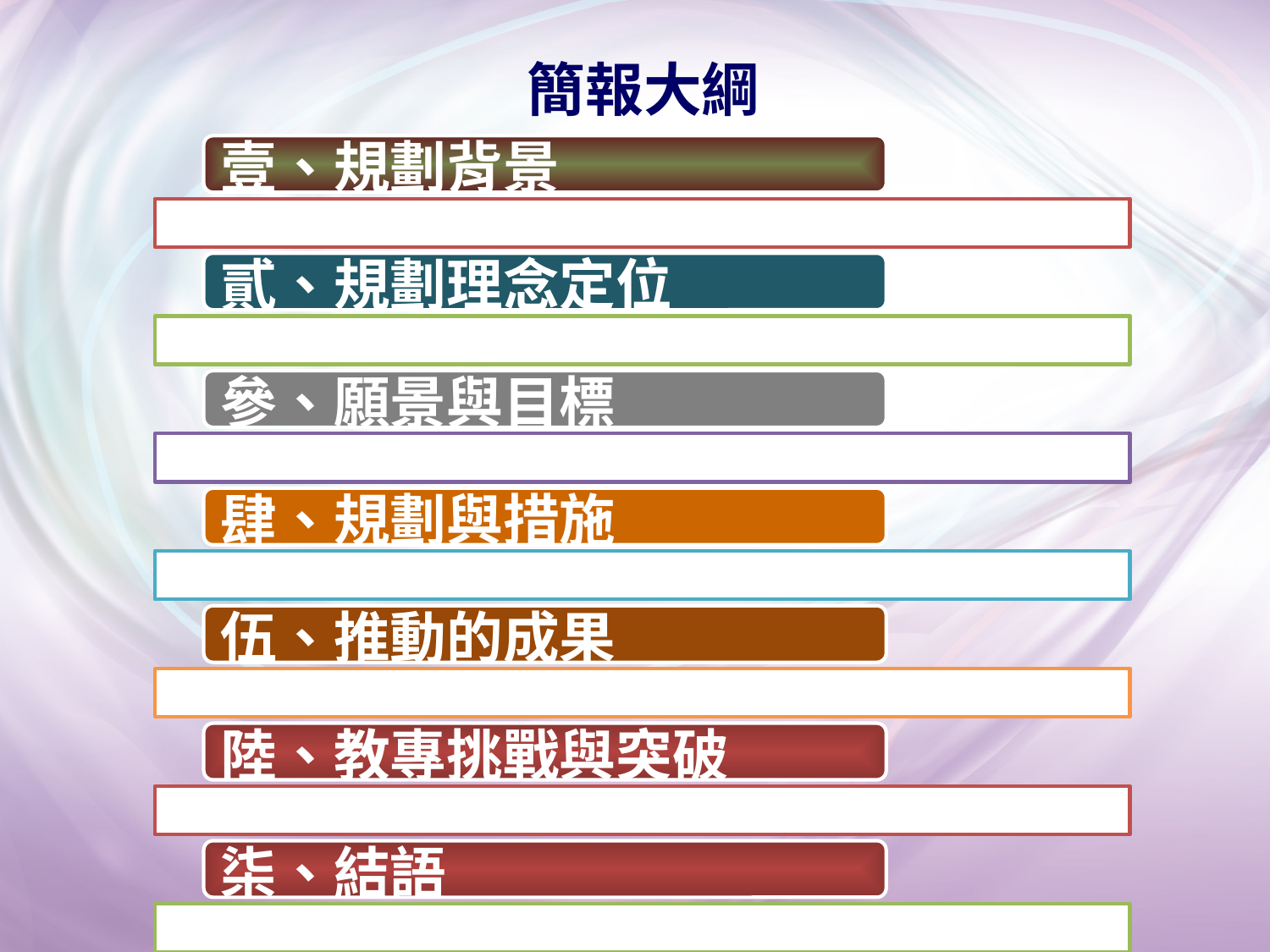

# 簡報大綱
壹、規劃背景
貳、規劃理念定位
參、願景與目標
肆、規劃與措施
陸、教專挑戰與突破
伍、推動的成果
柒、結語